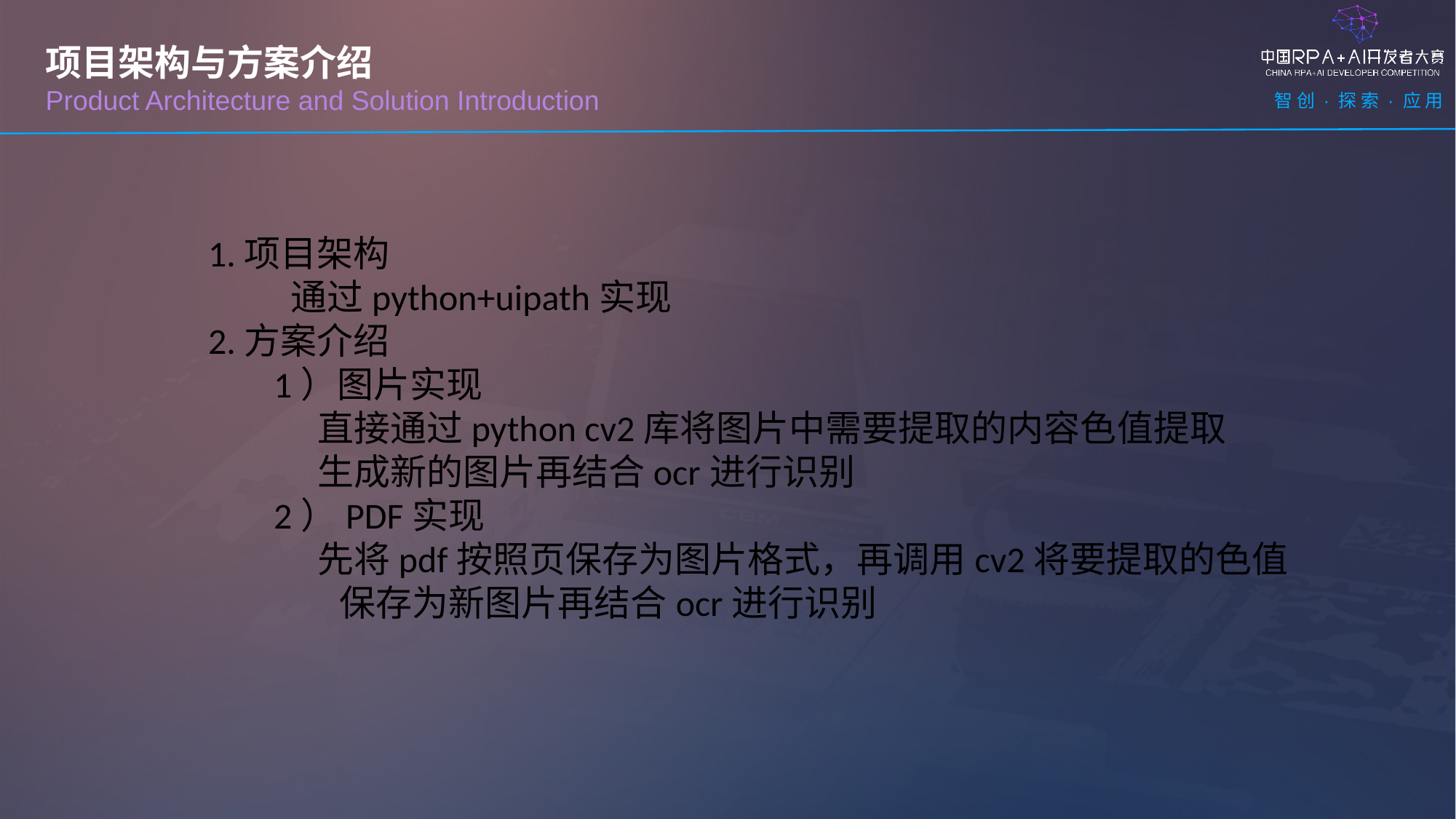

项目架构与方案介绍
Product Architecture and Solution Introduction

1.项目架构
         通过python+uipath实现
2.方案介绍
        1）图片实现
	直接通过python cv2库将图片中需要提取的内容色值提取
	生成新的图片再结合ocr进行识别
        2）PDF实现
	先将pdf按照页保存为图片格式，再调用cv2将要提取的色值
               保存为新图片再结合ocr进行识别